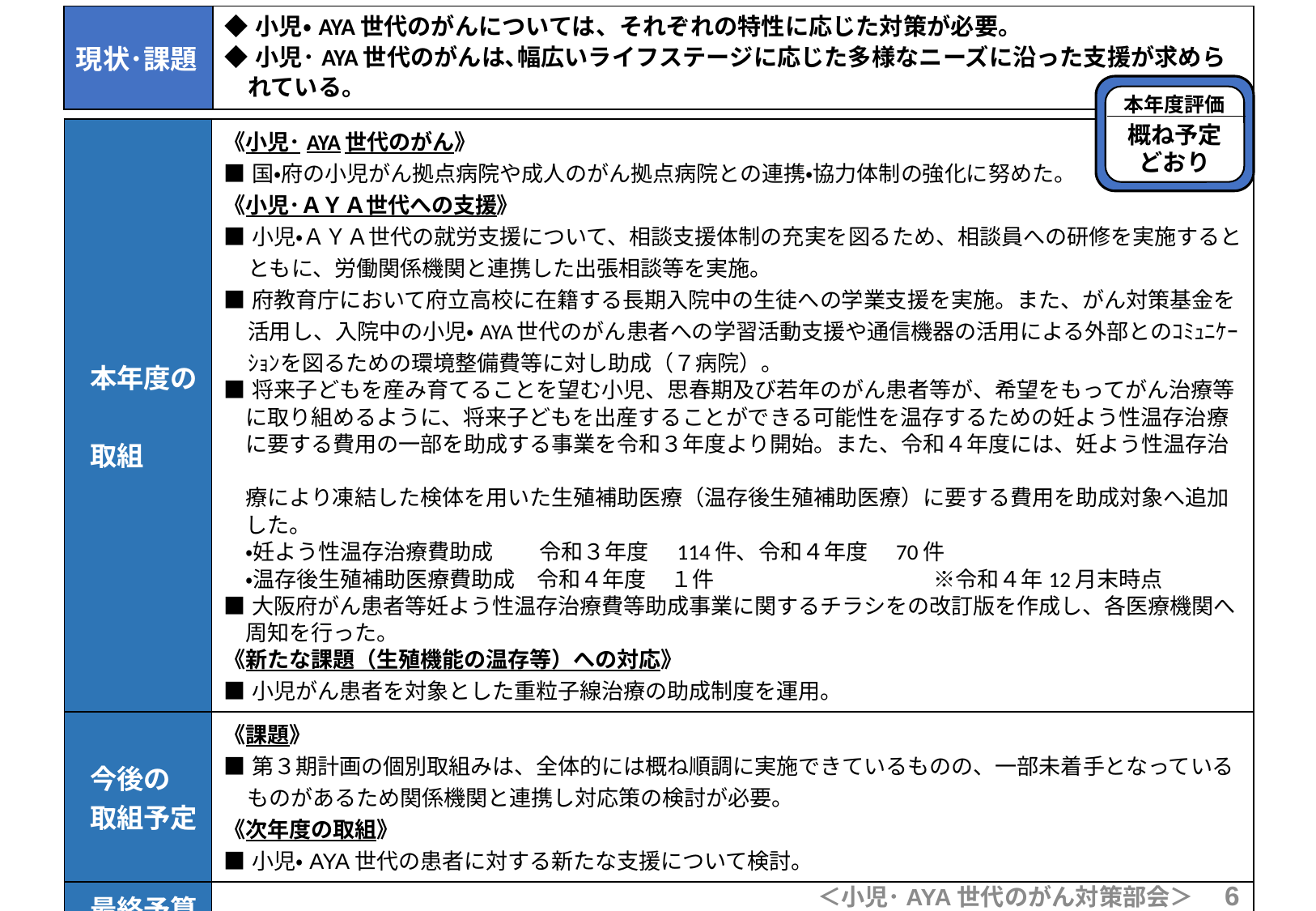

| 現状･課題 | ◆小児・AYA世代のがんについては、それぞれの特性に応じた対策が必要。 ◆小児･AYA世代のがんは､幅広いライフステージに応じた多様なニーズに沿った支援が求められている。 |
| --- | --- |

本年度評価

概ね予定
どおり
| 本年度の 取組 | 《小児･AYA世代のがん》 ■国・府の小児がん拠点病院や成人のがん拠点病院との連携・協力体制の強化に努めた。 《小児･ＡＹＡ世代への支援》 ■小児・ＡＹＡ世代の就労支援について、相談支援体制の充実を図るため、相談員への研修を実施するとともに、労働関係機関と連携した出張相談等を実施。 ■府教育庁において府立高校に在籍する長期入院中の生徒への学業支援を実施。また、がん対策基金を活用し、入院中の小児・AYA世代のがん患者への学習活動支援や通信機器の活用による外部とのｺﾐｭﾆｹｰｼｮﾝを図るための環境整備費等に対し助成（７病院）。 ■将来子どもを産み育てることを望む小児、思春期及び若年のがん患者等が、希望をもってがん治療等 　に取り組めるように、将来子どもを出産することができる可能性を温存するための妊よう性温存治療 　に要する費用の一部を助成する事業を令和３年度より開始。また、令和４年度には、妊よう性温存治　 　療により凍結した検体を用いた生殖補助医療（温存後生殖補助医療）に要する費用を助成対象へ追加 　した。 　・妊よう性温存治療費助成　 令和３年度　114件、令和４年度　70件　 　・温存後生殖補助医療費助成　令和４年度 １件　　　　　　　　　　※令和４年12月末時点 ■大阪府がん患者等妊よう性温存治療費等助成事業に関するチラシをの改訂版を作成し、各医療機関へ 　周知を行った。 《新たな課題（生殖機能の温存等）への対応》 ■小児がん患者を対象とした重粒子線治療の助成制度を運用。 |
| --- | --- |
| 今後の 取組予定 | 《課題》 ■第３期計画の個別取組みは、全体的には概ね順調に実施できているものの、一部未着手となっているものがあるため関係機関と連携し対応策の検討が必要。 《次年度の取組》 ■小児・AYA世代の患者に対する新たな支援について検討。 |
| 最終予算　　 　 (案) | 重粒子線がん治療患者支援事業（3,280千円）、小児・ＡＹＡ世代のがん患者支援事業（1,500千円）、大阪府がん患者等妊よう性温存治療費等助成事業（29,870千円）等 |
概ね予定どおり
＜小児･AYA世代のがん対策部会＞    6